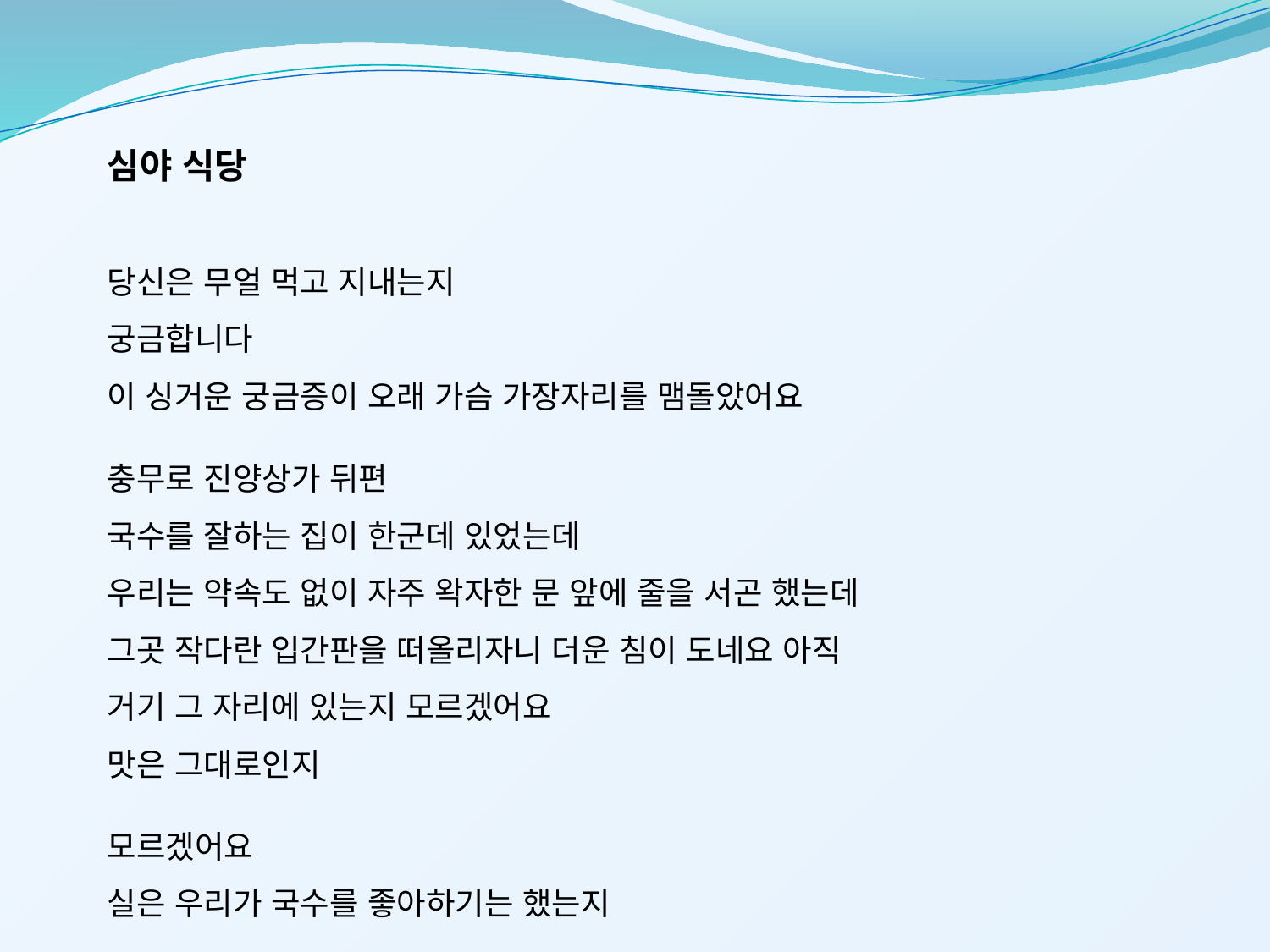

심야 식당

당신은 무얼 먹고 지내는지
궁금합니다
이 싱거운 궁금증이 오래 가슴 가장자리를 맴돌았어요

충무로 진양상가 뒤편
국수를 잘하는 집이 한군데 있었는데
우리는 약속도 없이 자주 왁자한 문 앞에 줄을 서곤 했는데
그곳 작다란 입간판을 떠올리자니 더운 침이 도네요 아직
거기 그 자리에 있는지 모르겠어요
맛은 그대로인지

모르겠어요
실은 우리가 국수를 좋아하기는 했는지